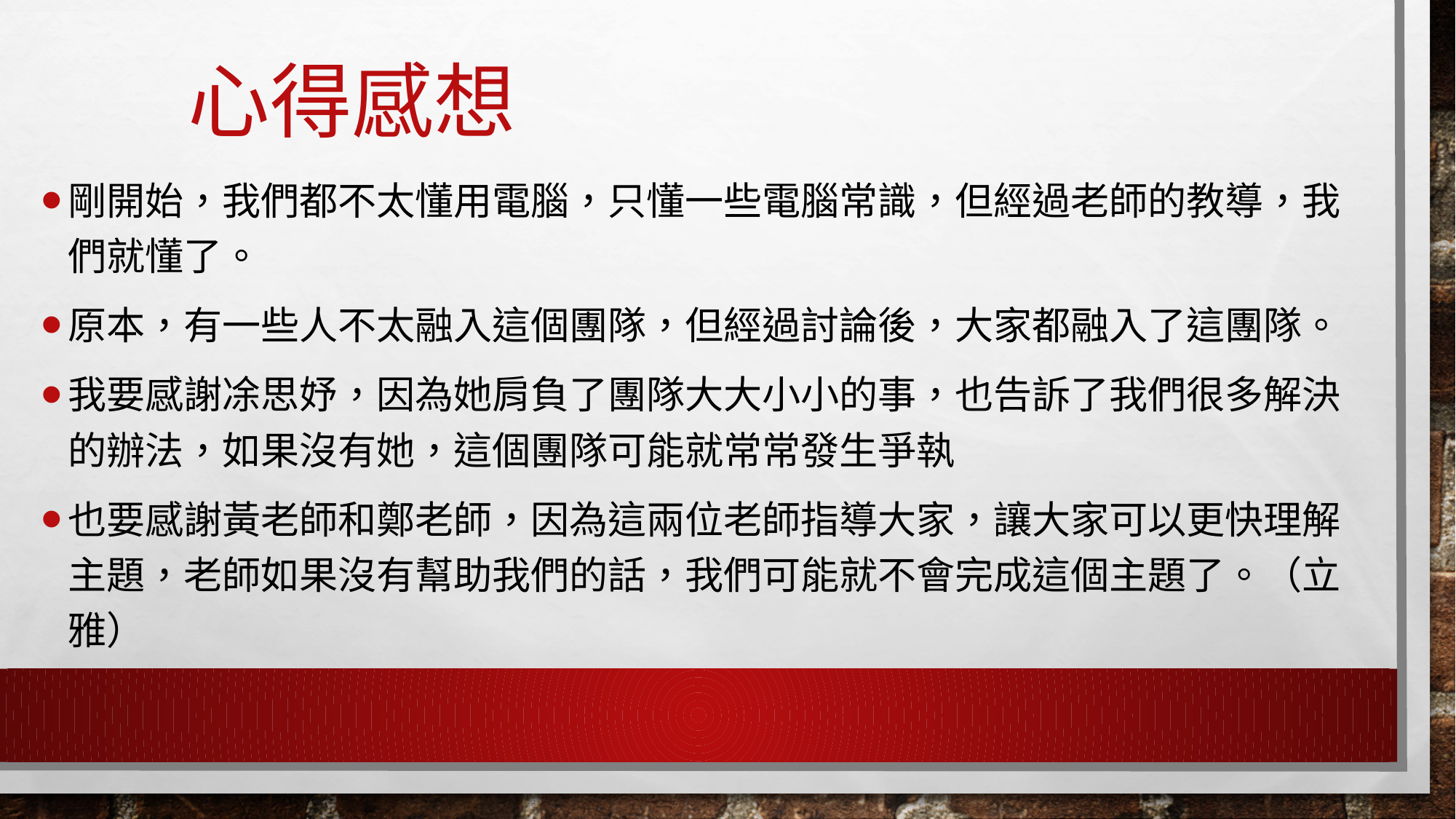

# 心得感想
剛開始，我們都不太懂用電腦，只懂一些電腦常識，但經過老師的教導，我們就懂了。
原本，有一些人不太融入這個團隊，但經過討論後，大家都融入了這團隊。
我要感謝凃思妤，因為她肩負了團隊大大小小的事，也告訴了我們很多解決的辦法，如果沒有她，這個團隊可能就常常發生爭執
也要感謝黃老師和鄭老師，因為這兩位老師指導大家，讓大家可以更快理解主題，老師如果沒有幫助我們的話，我們可能就不會完成這個主題了。（立雅）